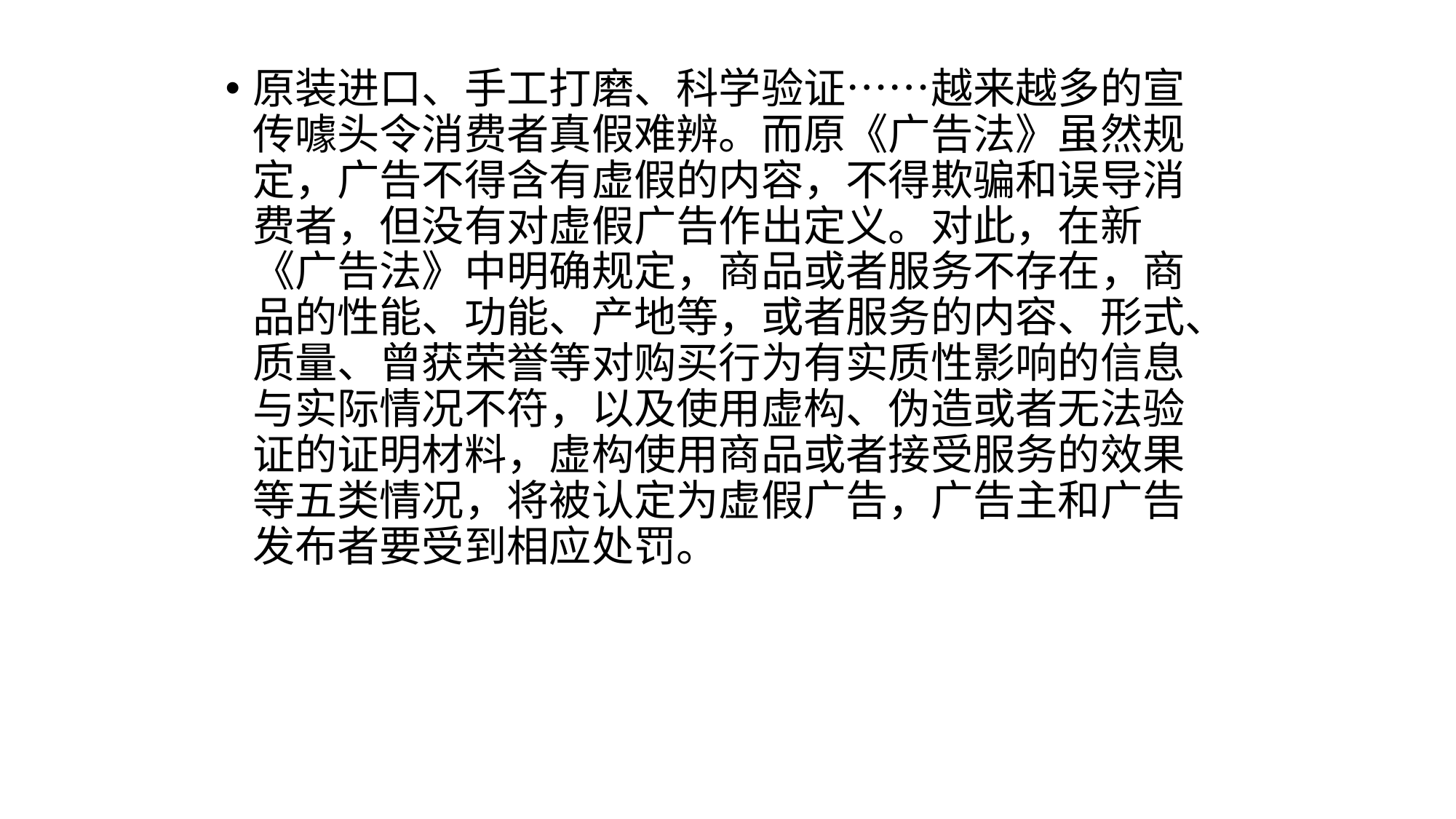

原装进口、手工打磨、科学验证……越来越多的宣传噱头令消费者真假难辨。而原《广告法》虽然规定，广告不得含有虚假的内容，不得欺骗和误导消费者，但没有对虚假广告作出定义。对此，在新《广告法》中明确规定，商品或者服务不存在，商品的性能、功能、产地等，或者服务的内容、形式、质量、曾获荣誉等对购买行为有实质性影响的信息与实际情况不符，以及使用虚构、伪造或者无法验证的证明材料，虚构使用商品或者接受服务的效果等五类情况，将被认定为虚假广告，广告主和广告发布者要受到相应处罚。